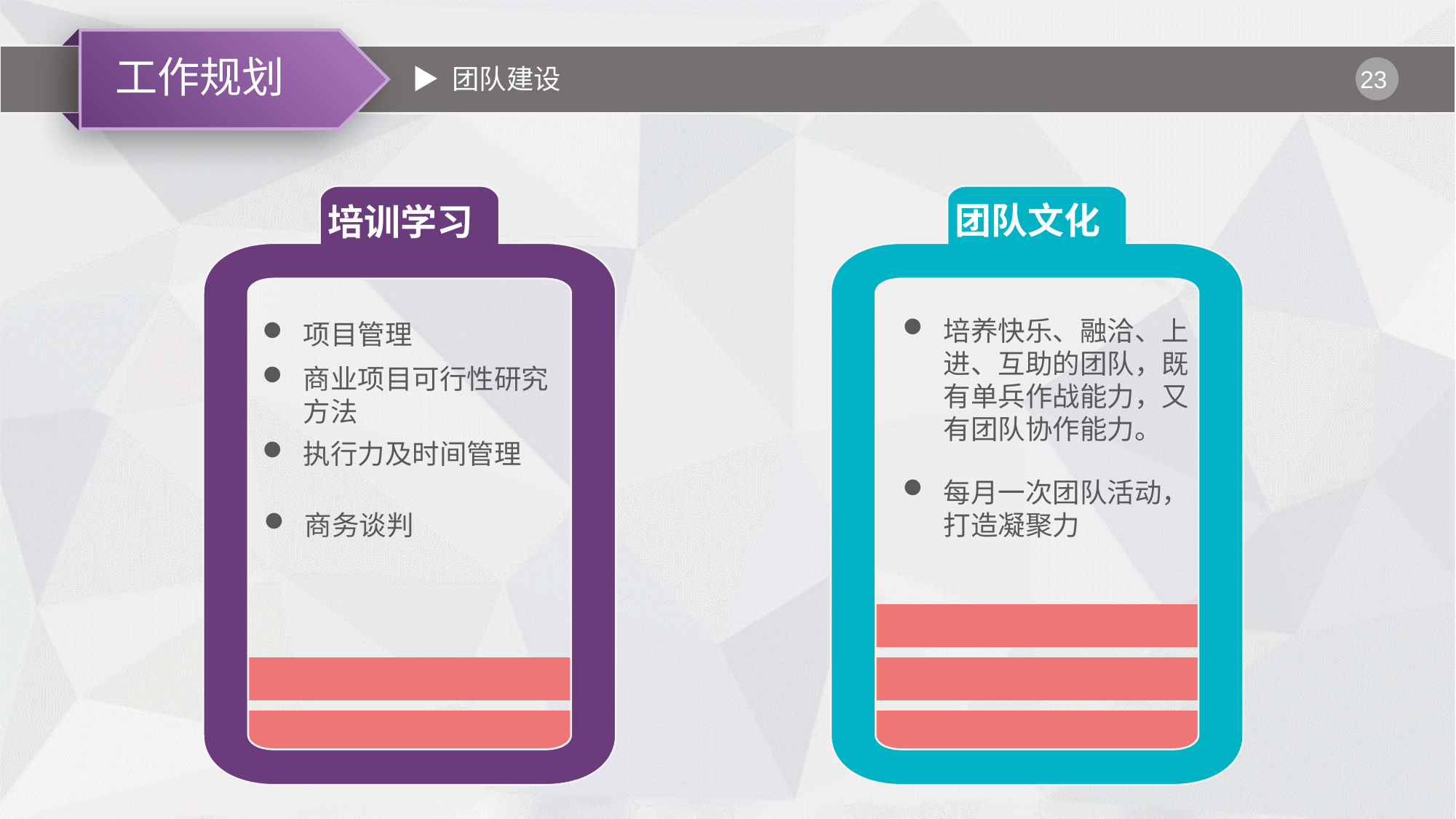

▶ 团队建设
团队文化
培训学习

培养快乐、融洽、上进、互助的团队，既有单兵作战能力，又有团队协作能力。
项目管理
商业项目可行性研究方法
执行力及时间管理

每月一次团队活动，打造凝聚力

商务谈判